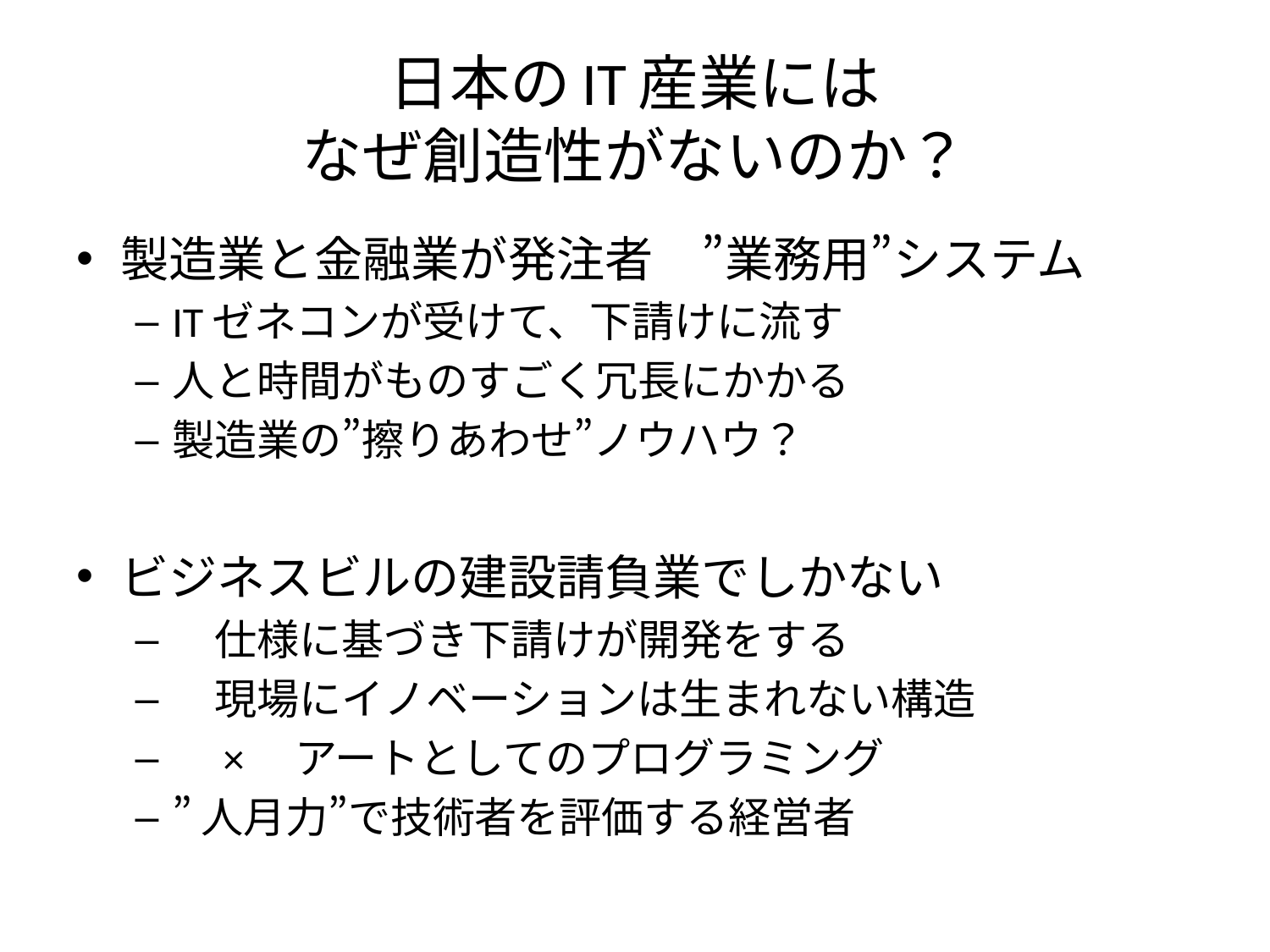

# 日本のIT産業には なぜ創造性がないのか？
製造業と金融業が発注者　”業務用”システム
ITゼネコンが受けて、下請けに流す
人と時間がものすごく冗長にかかる
製造業の”擦りあわせ”ノウハウ？

ビジネスビルの建設請負業でしかない
　仕様に基づき下請けが開発をする
　現場にイノベーションは生まれない構造
　×　アートとしてのプログラミング
”人月力”で技術者を評価する経営者